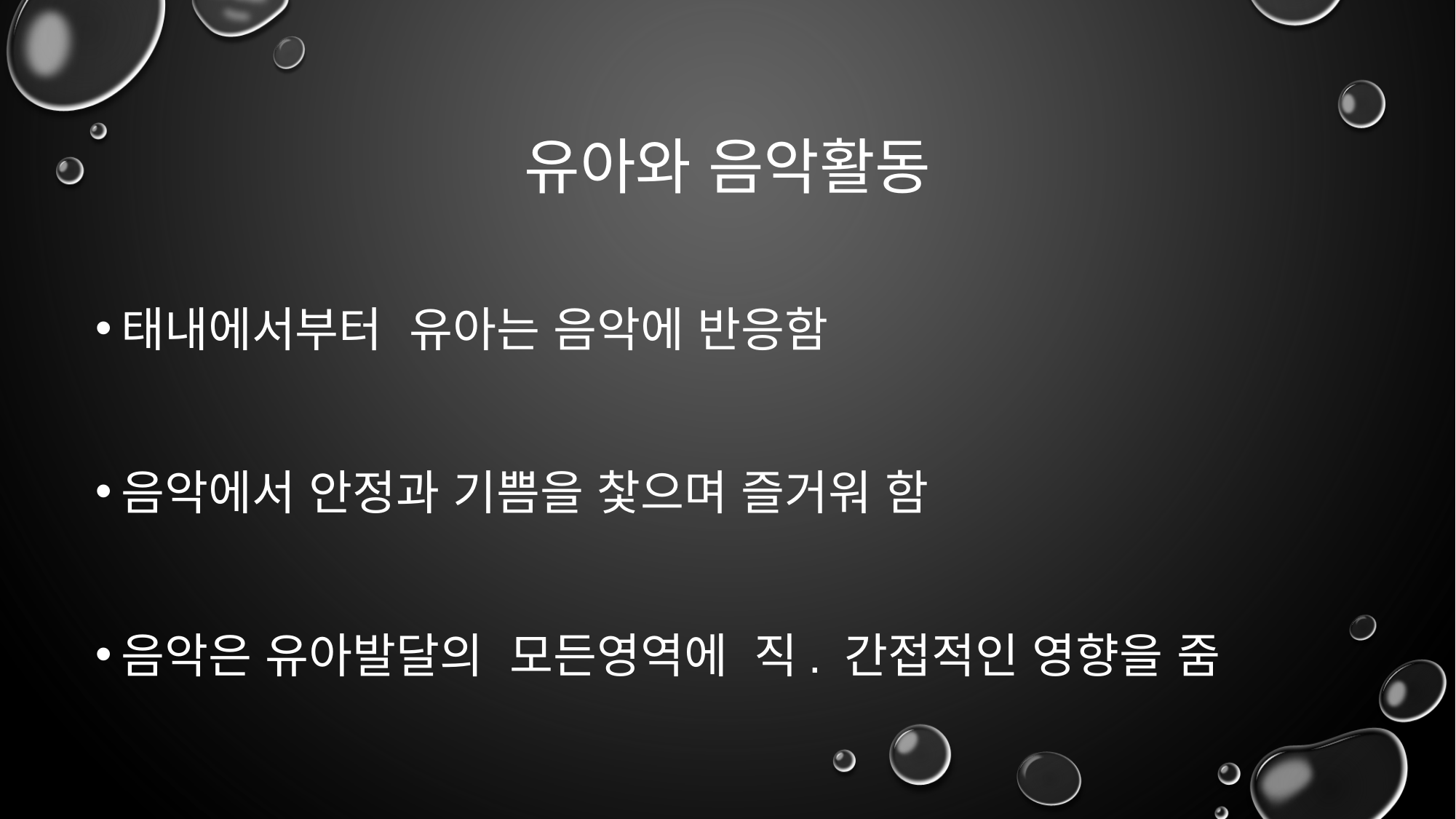

# 유아와 음악활동
태내에서부터  유아는 음악에 반응함

음악에서 안정과 기쁨을 찿으며 즐거워 함

음악은 유아발달의  모든영역에  직. 간접적인 영향을 줌